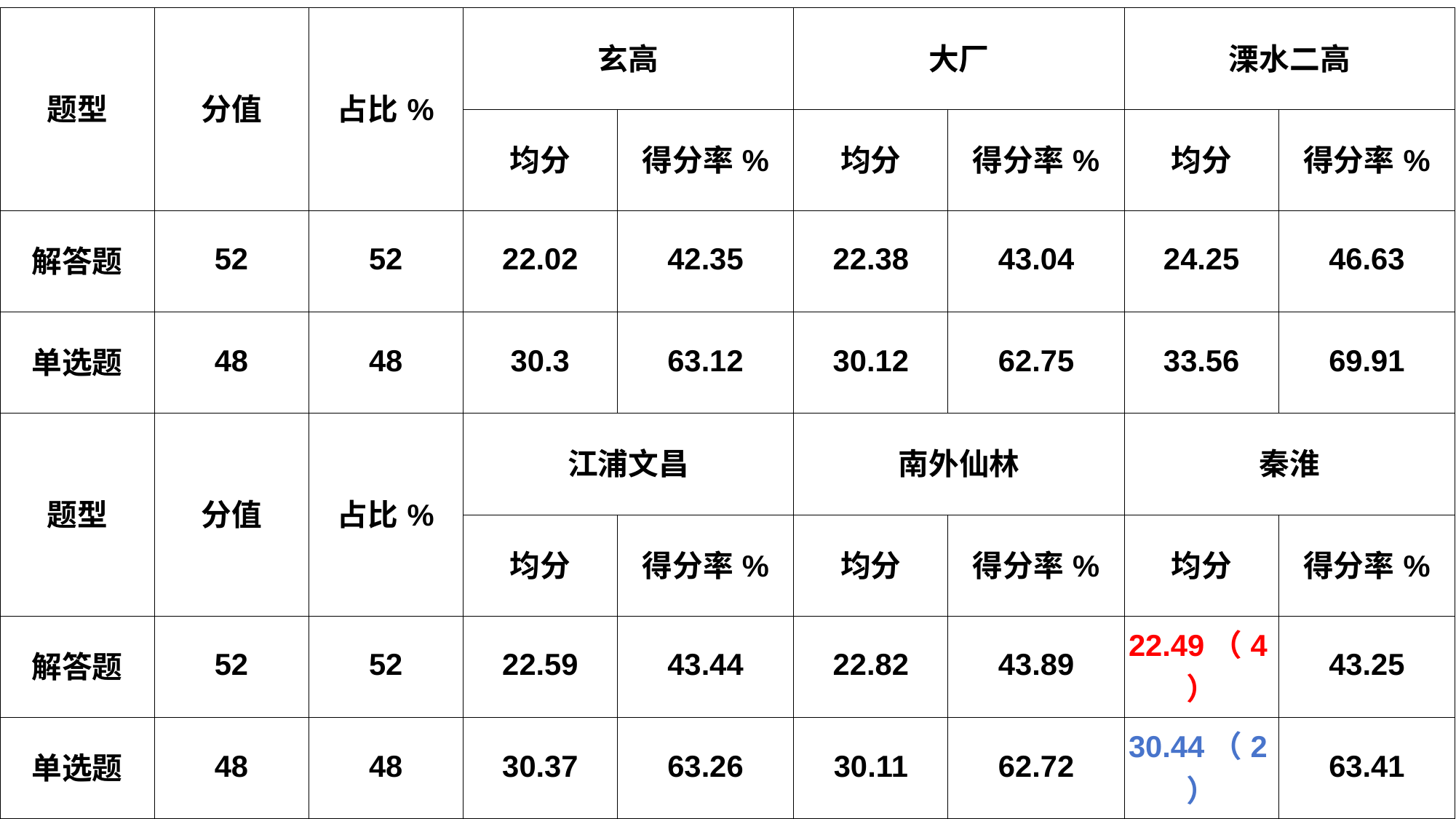

| 题型 | 分值 | 占比% | 玄高 |  | 大厂 |  | 溧水二高 |  |
| --- | --- | --- | --- | --- | --- | --- | --- | --- |
|  |  |  | 均分 | 得分率% | 均分 | 得分率% | 均分 | 得分率% |
| 解答题 | 52 | 52 | 22.02 | 42.35 | 22.38 | 43.04 | 24.25 | 46.63 |
| 单选题 | 48 | 48 | 30.3 | 63.12 | 30.12 | 62.75 | 33.56 | 69.91 |
| 题型 | 分值 | 占比% | 江浦文昌 |  | 南外仙林 |  | 秦淮 |  |
|  |  |  | 均分 | 得分率% | 均分 | 得分率% | 均分 | 得分率% |
| 解答题 | 52 | 52 | 22.59 | 43.44 | 22.82 | 43.89 | 22.49（4） | 43.25 |
| 单选题 | 48 | 48 | 30.37 | 63.26 | 30.11 | 62.72 | 30.44（2） | 63.41 |